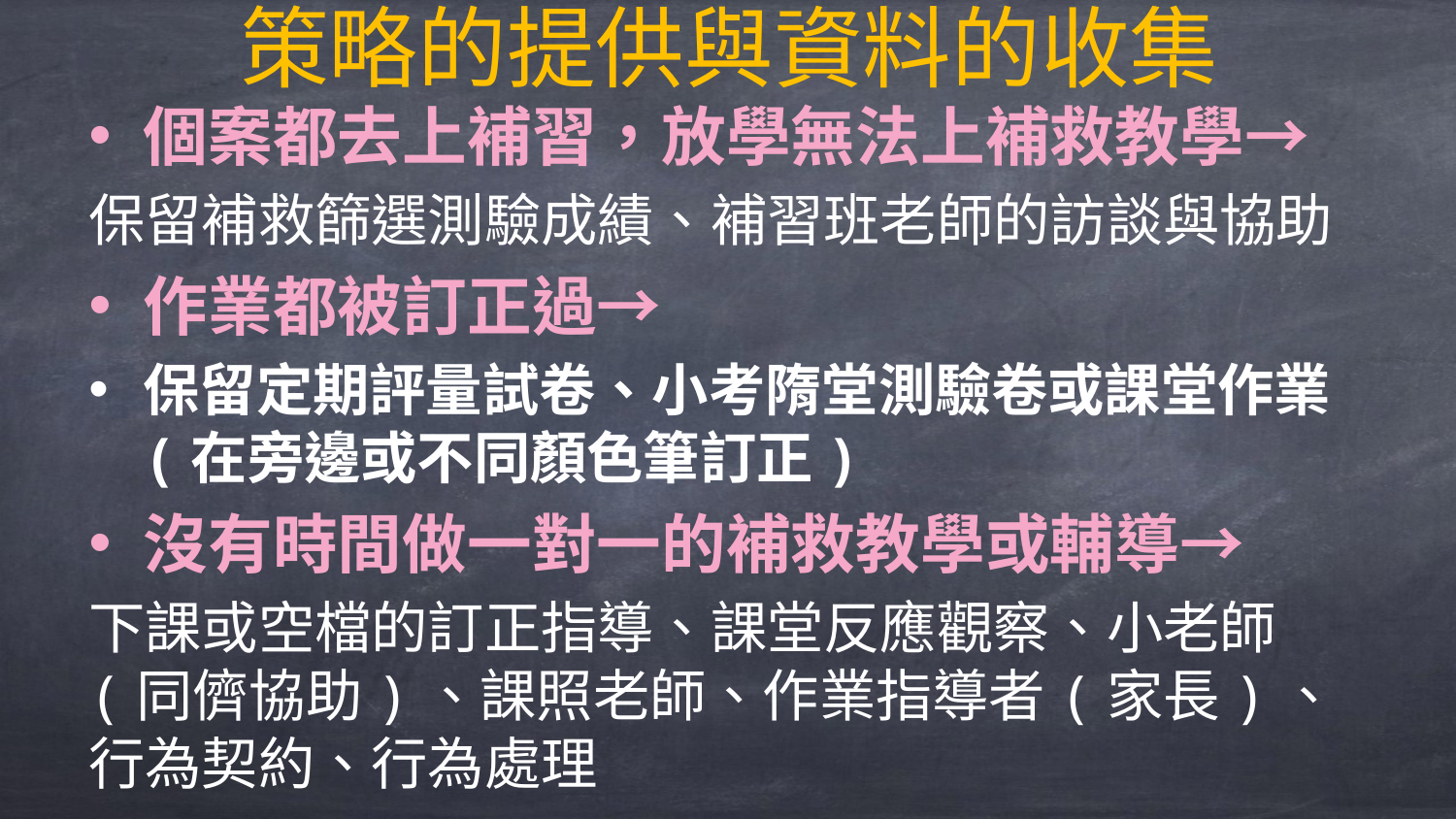

# 策略的提供與資料的收集
個案都去上補習，放學無法上補救教學→
保留補救篩選測驗成績、補習班老師的訪談與協助
作業都被訂正過→
保留定期評量試卷、小考隋堂測驗卷或課堂作業(在旁邊或不同顏色筆訂正)
沒有時間做一對一的補救教學或輔導→
下課或空檔的訂正指導、課堂反應觀察、小老師(同儕協助)、課照老師、作業指導者(家長)、行為契約、行為處理